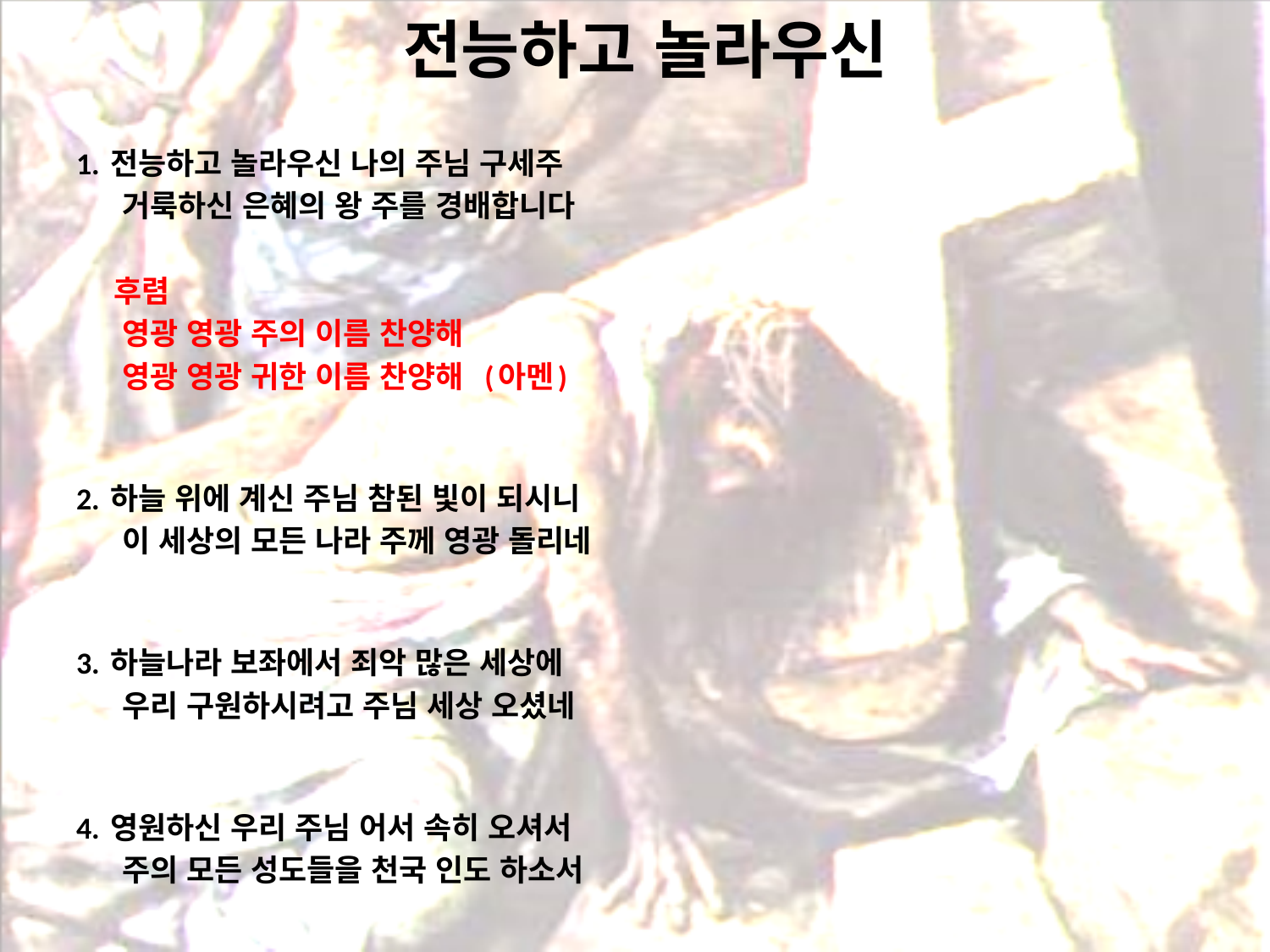

# 전능하고 놀라우신
1. 전능하고 놀라우신 나의 주님 구세주
     거룩하신 은혜의 왕 주를 경배합니다

    후렴
     영광 영광 주의 이름 찬양해
     영광 영광 귀한 이름 찬양해  (아멘)

2. 하늘 위에 계신 주님 참된 빛이 되시니
     이 세상의 모든 나라 주께 영광 돌리네

3. 하늘나라 보좌에서 죄악 많은 세상에
     우리 구원하시려고 주님 세상 오셨네

4. 영원하신 우리 주님 어서 속히 오셔서
     주의 모든 성도들을 천국 인도 하소서